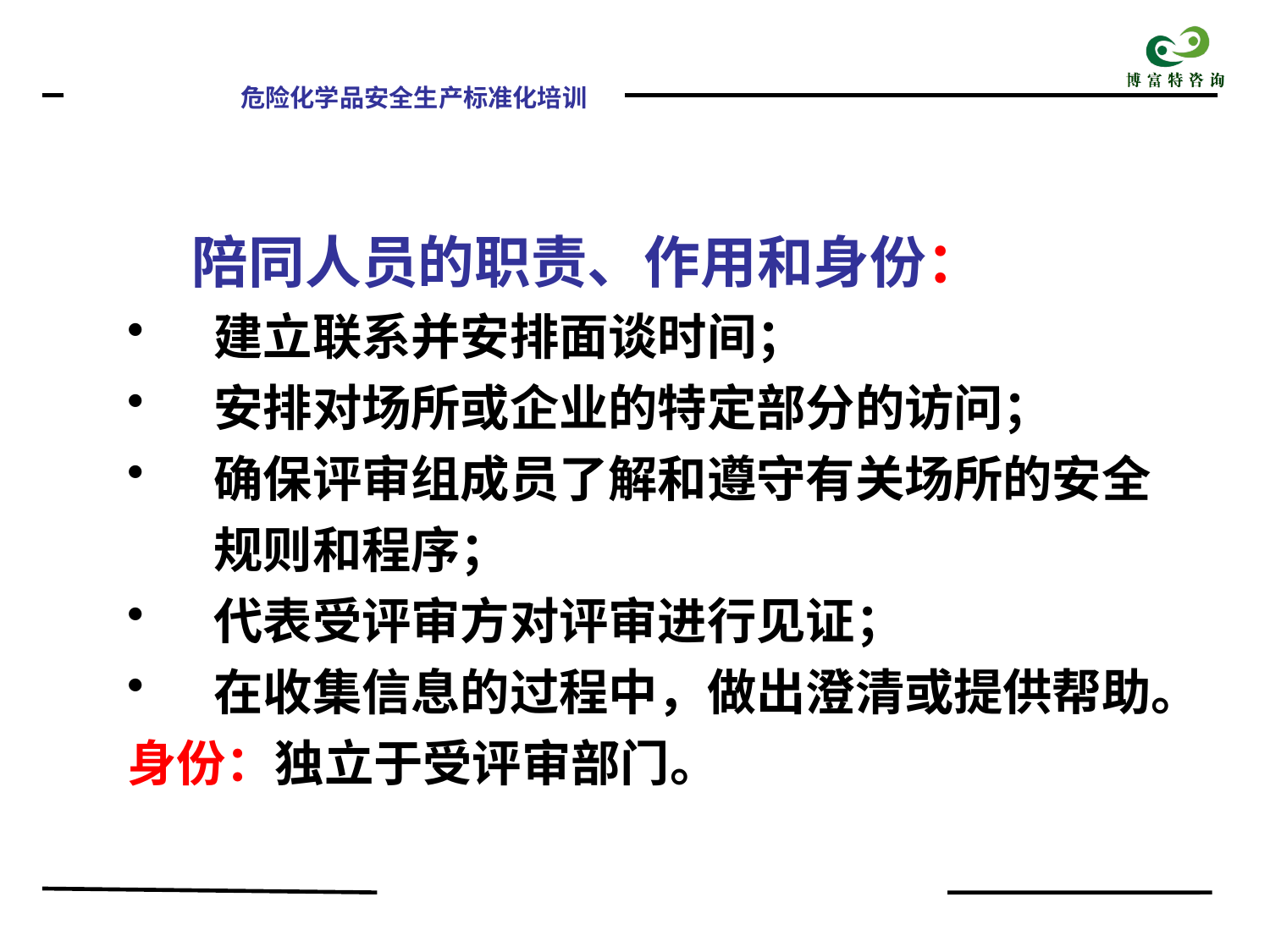

陪同人员的职责、作用和身份：
建立联系并安排面谈时间；
安排对场所或企业的特定部分的访问；
确保评审组成员了解和遵守有关场所的安全规则和程序；
代表受评审方对评审进行见证；
在收集信息的过程中，做出澄清或提供帮助。
身份：独立于受评审部门。